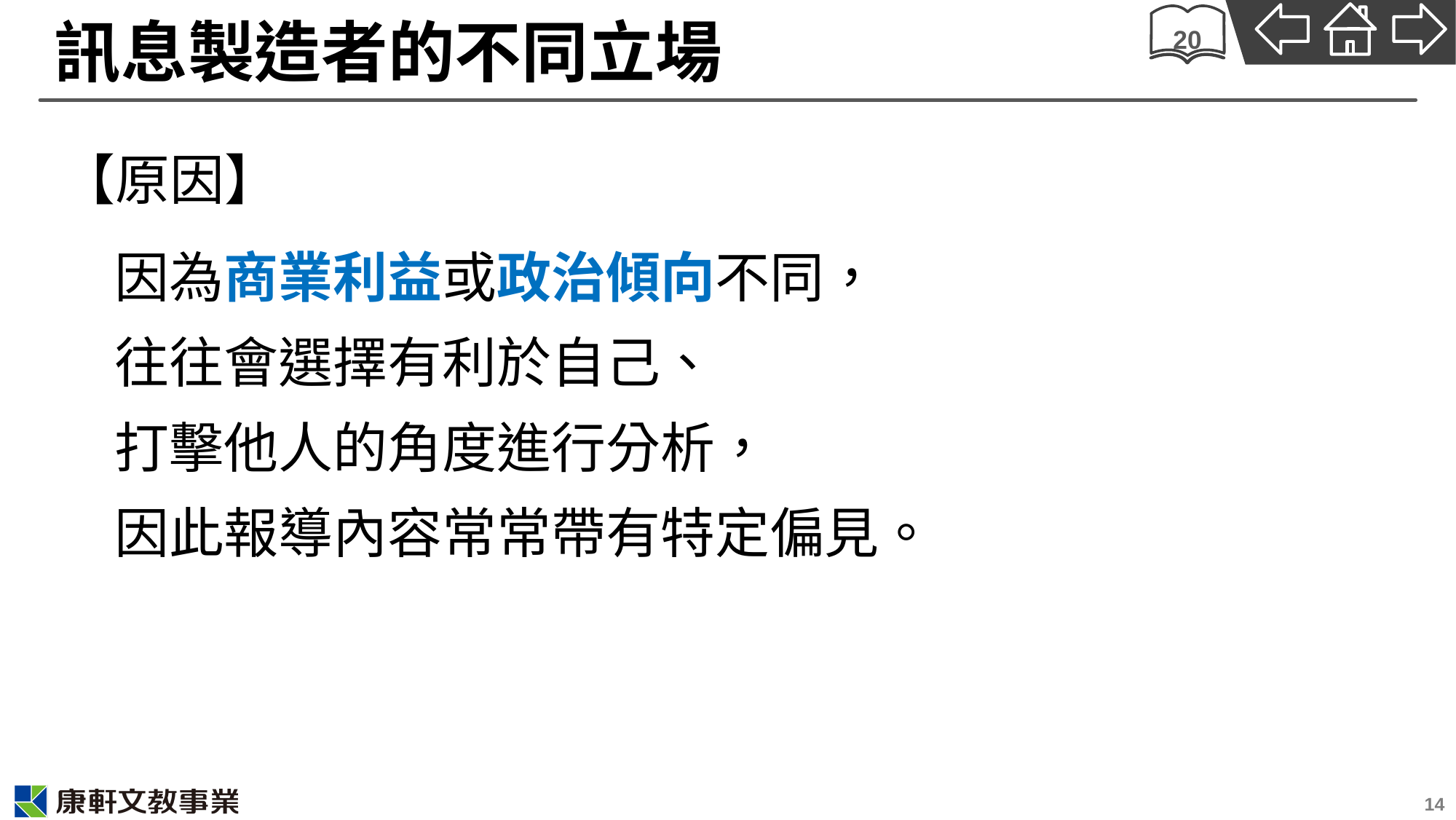

# 訊息製造者的不同立場
20
【原因】
因為商業利益或政治傾向不同，往往會選擇有利於自己、
打擊他人的角度進行分析，
因此報導內容常常帶有特定偏見。
14